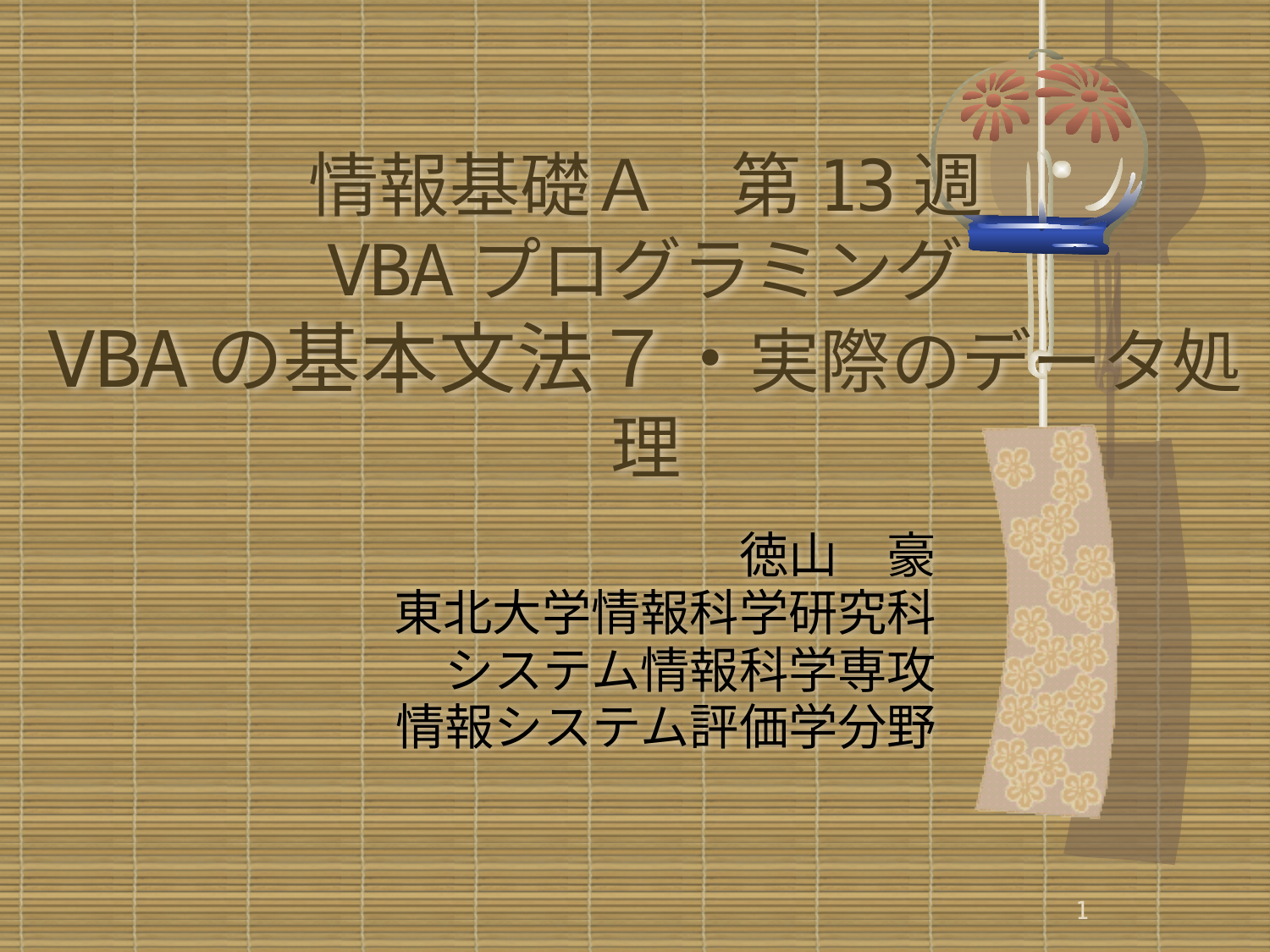

# 情報基礎Ａ　第13週 VBAプログラミング VBAの基本文法７・実際のデータ処理
徳山　豪
東北大学情報科学研究科
システム情報科学専攻
情報システム評価学分野
1